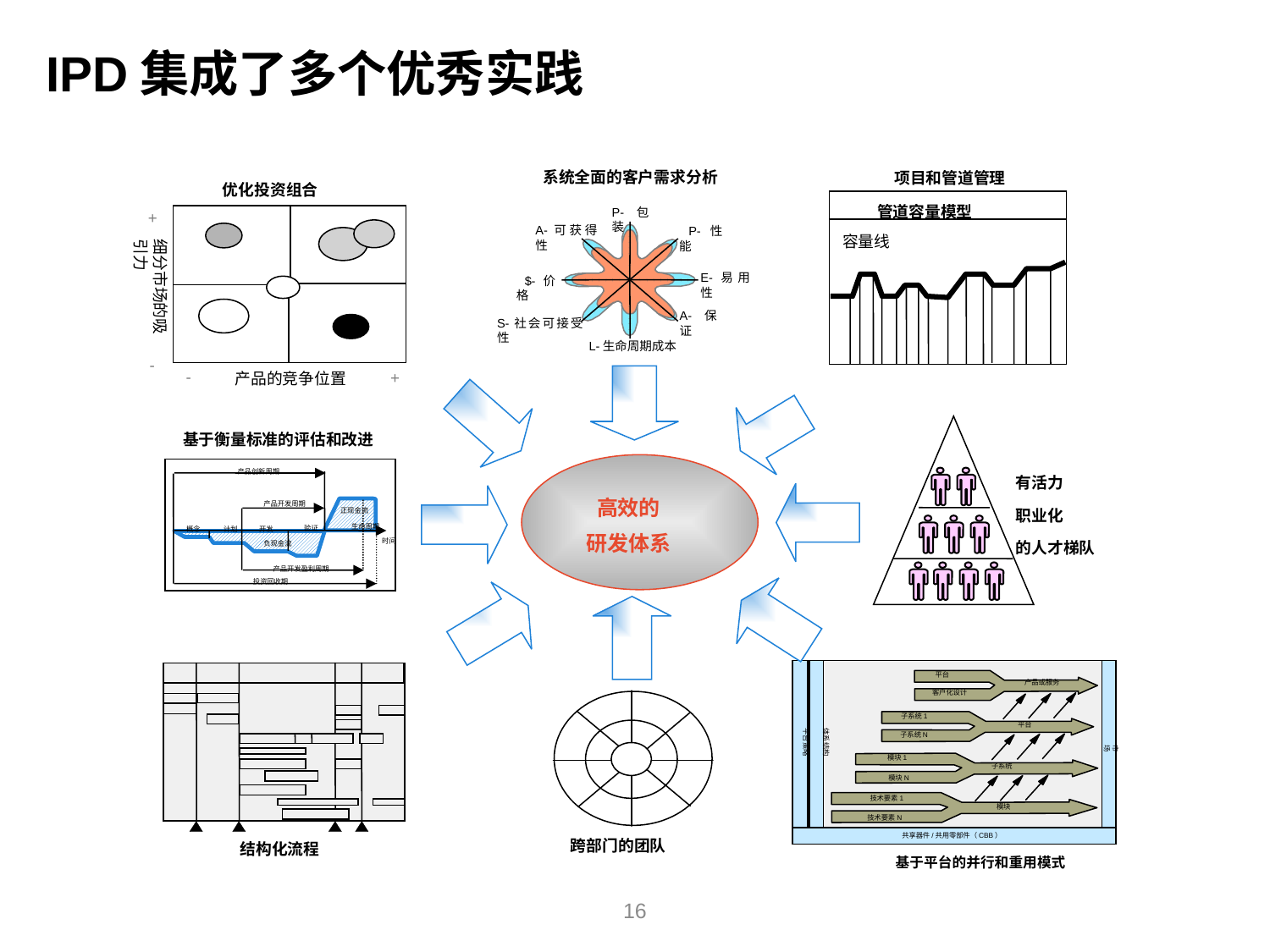

IPD集成了多个优秀实践
系统全面的客户需求分析
P-包装

A-可获得性
 P-性 能
E-易用性
 $-价格
A-保证
S-社会可接受性
L-生命周期成本
项目和管道管理
优化投资组合
+

+

细分市场的吸引力

-
产品的竞争位置
-
+

管道容量模型

容量线

基于衡量标准的评估和改进
有活力
职业化
的人才梯队

产品创新周期

产品开发周期

正现金流

生命周期
验证
概念
计划
开发

时间

负现金流
产品开发盈利周期

投资回收期

高效的
研发体系

平台

产品或服务
客户化设计

子系统1
平台策略
体系结构
平台
子系统N
市场

模块1
子系统
模块N

技术要素1
模块
技术要素N

共享器件/共用零部件（CBB）

结构化流程

跨部门的团队
基于平台的并行和重用模式
16